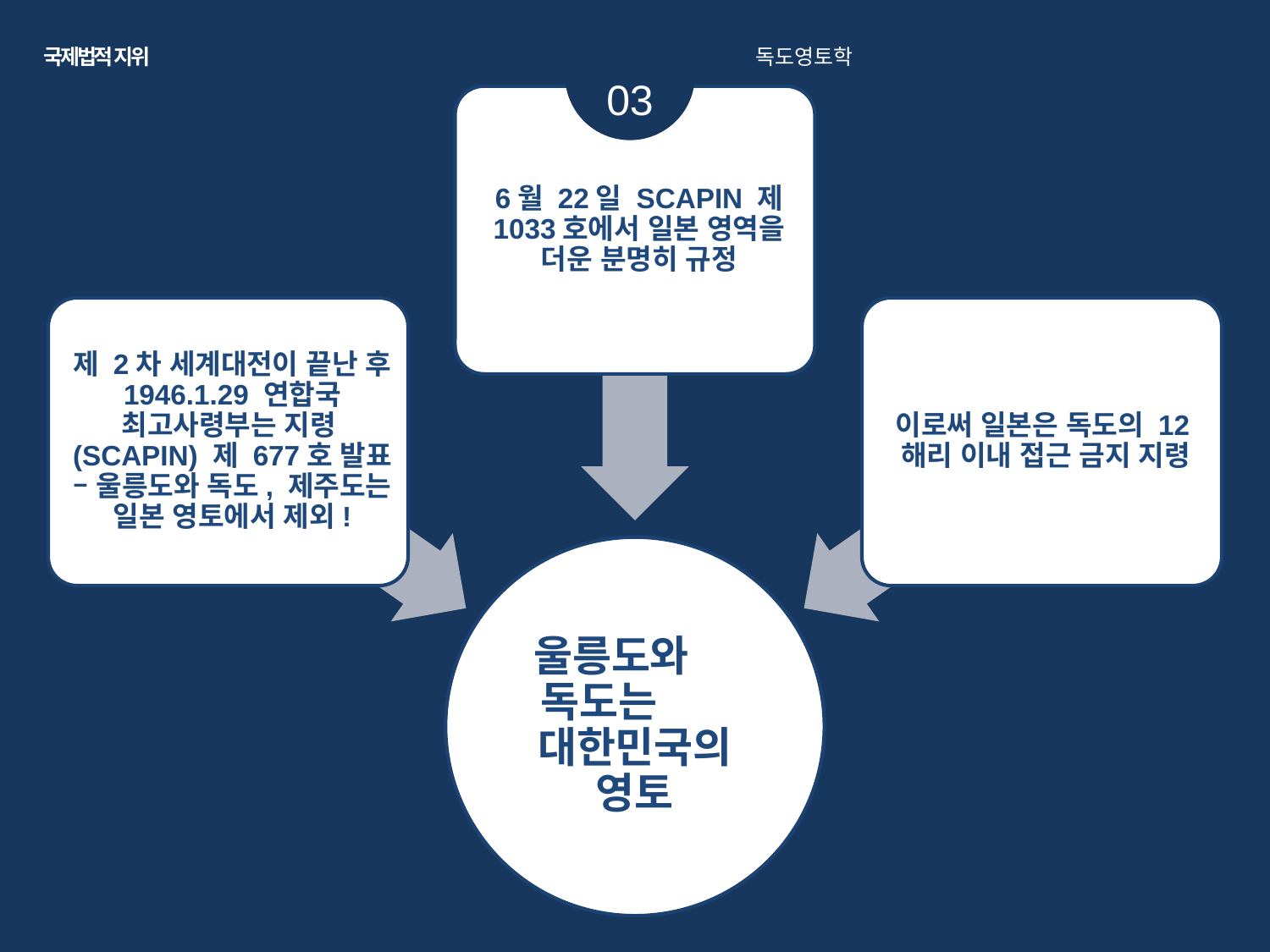

국제법적 지위
독도영토학
03
울릉도와     독도는       대한민국의 영토
제 2차 세계대전이 끝난 후 1946.1.29 연합국 최고사령부는 지령(SCAPIN) 제 677호 발표 – 울릉도와 독도, 제주도는 일본 영토에서 제외!
6월 22일 SCAPIN 제 1033호에서 일본 영역을 더운 분명히 규정
이로써 일본은 독도의 12해리 이내 접근 금지 지령